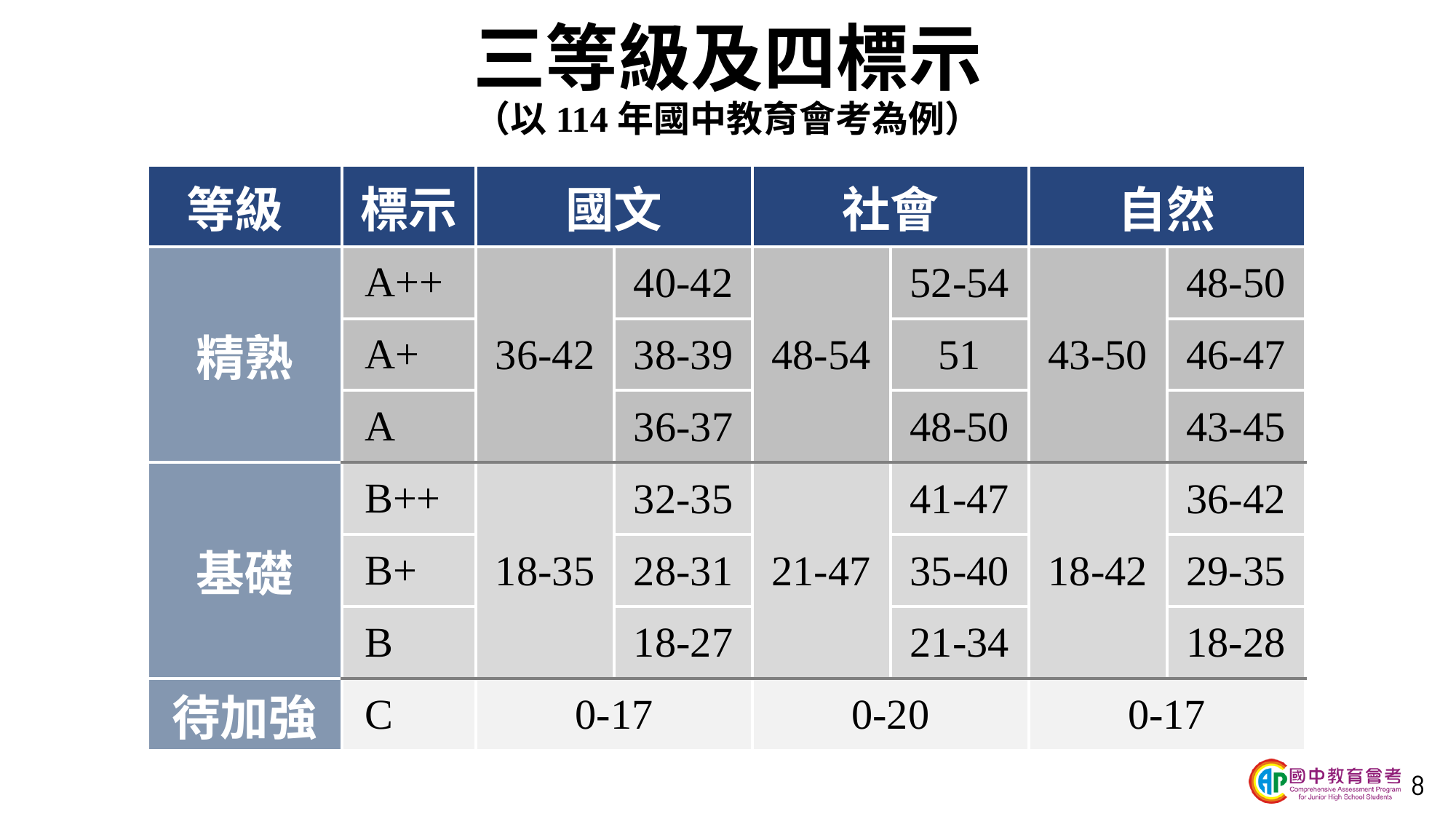

# 三等級及四標示 （以114年國中教育會考為例）
| 等級 | 標示 | 國文 |  | 社會 |  | 自然 |  |
| --- | --- | --- | --- | --- | --- | --- | --- |
| 精熟 | A++ | 36-42 | 40-42 | 48-54 | 52-54 | 43-50 | 48-50 |
|  | A+ |  | 38-39 |  | 51 |  | 46-47 |
|  | A |  | 36-37 |  | 48-50 |  | 43-45 |
| 基礎 | B++ | 18-35 | 32-35 | 21-47 | 41-47 | 18-42 | 36-42 |
|  | B+ |  | 28-31 |  | 35-40 |  | 29-35 |
|  | B |  | 18-27 |  | 21-34 |  | 18-28 |
| 待加強 | C | 0-17 |  | 0-20 |  | 0-17 |  |
8